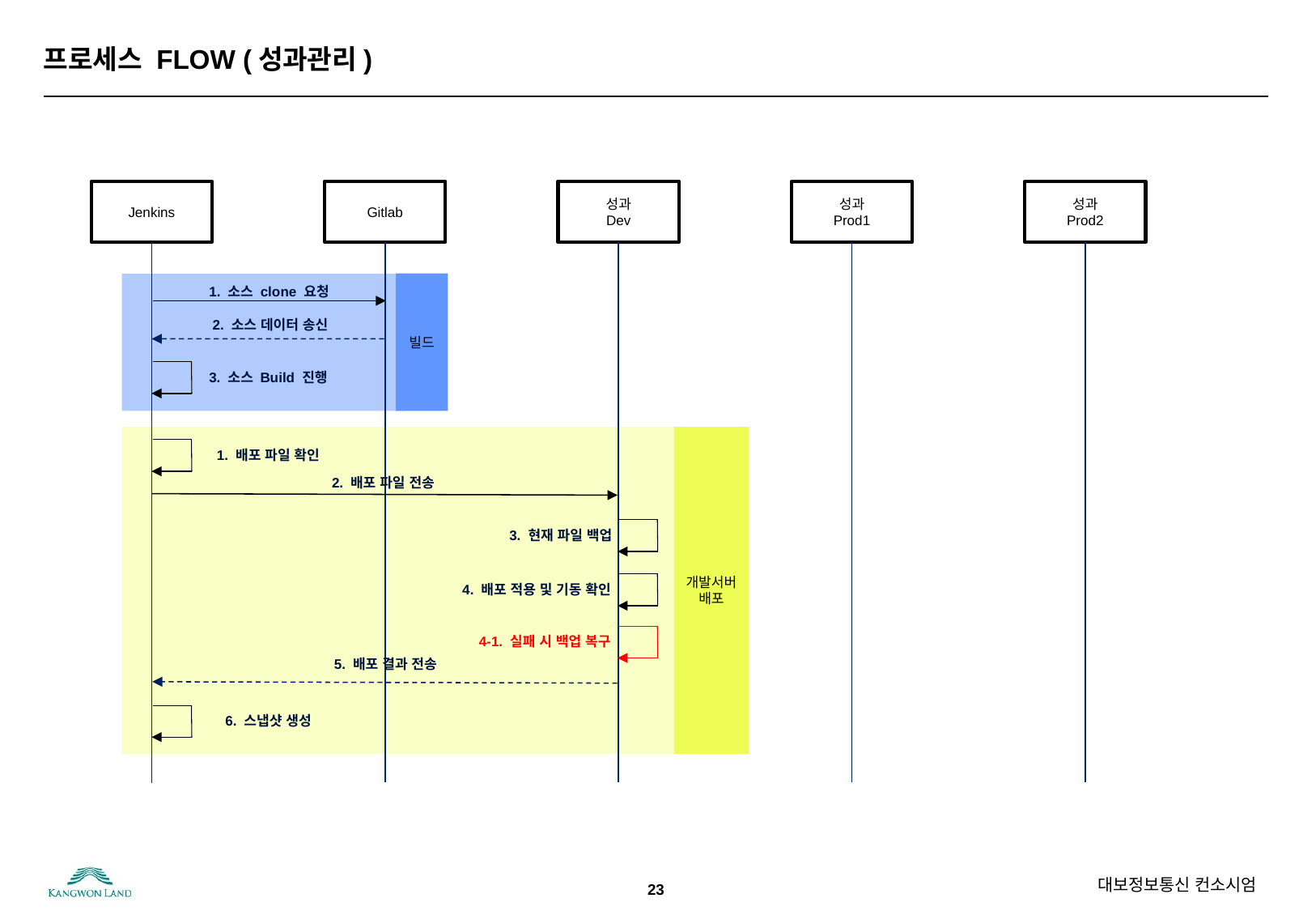

# 프로세스 FLOW (성과관리)
Jenkins
Gitlab
성과
Dev
성과
Prod1
성과
Prod2
빌드

1. 소스 clone 요청
2. 소스 데이터 송신
3. 소스 Build 진행

개발서버 배포
1. 배포 파일 확인
2. 배포 파일 전송
3. 현재 파일 백업
4. 배포 적용 및 기동 확인
4-1. 실패 시 백업 복구
5. 배포 결과 전송
6. 스냅샷 생성
23